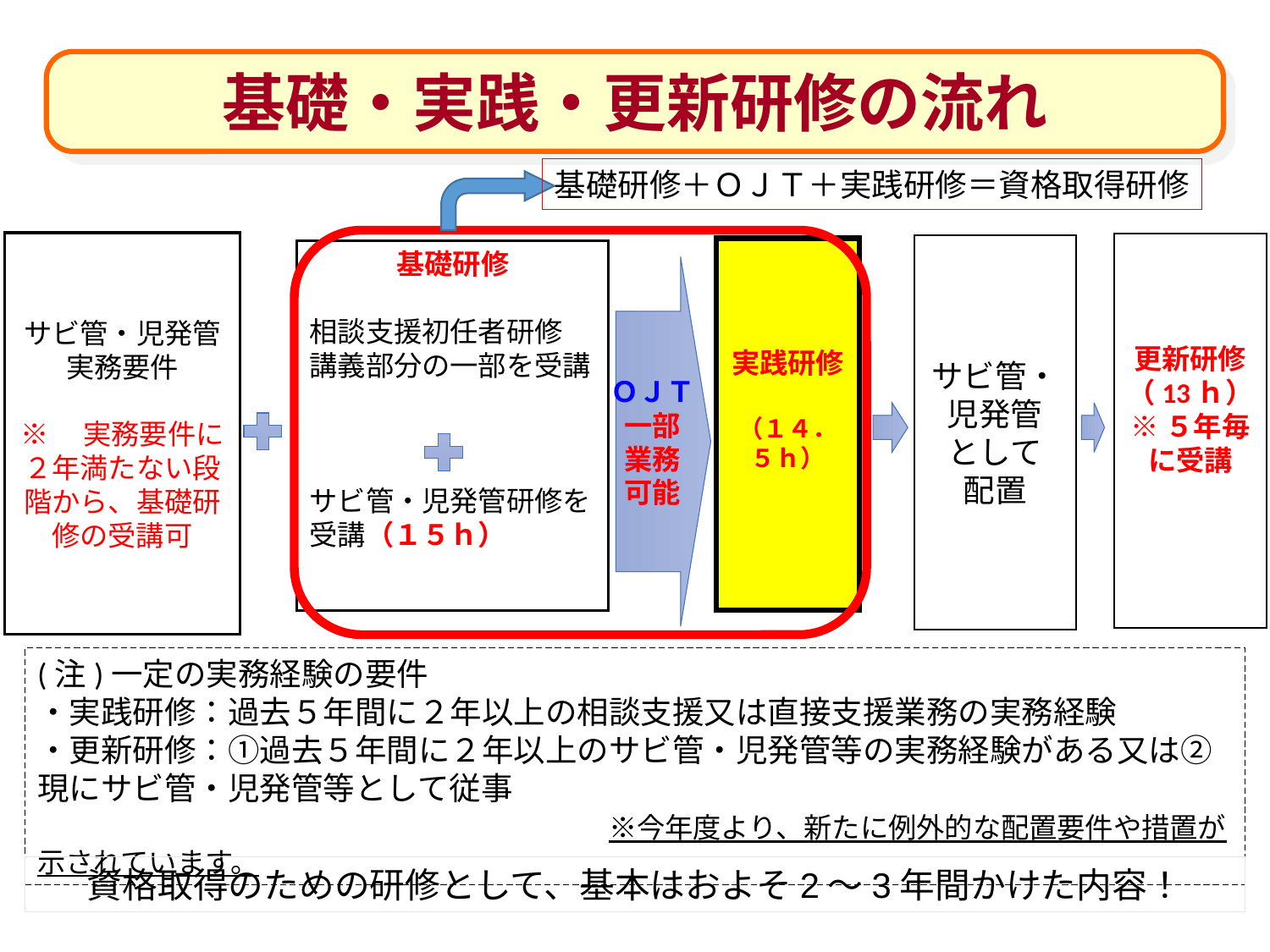

基礎・実践・更新研修の流れ
基礎研修＋ＯＪＴ＋実践研修＝資格取得研修

サビ管・児発管
実務要件

※　実務要件に２年満たない段階から、基礎研修の受講可

更新研修
（13ｈ）
※５年毎に受講
サビ管・児発管
として
配置

実践研修

（１４．５ｈ）
基礎研修

相談支援初任者研修
講義部分の一部を受講

サビ管・児発管研修を受講（１５ｈ）

ＯＪＴ
一部
業務
可能

(注)一定の実務経験の要件
・実践研修：過去５年間に２年以上の相談支援又は直接支援業務の実務経験
・更新研修：①過去５年間に２年以上のサビ管・児発管等の実務経験がある又は②現にサビ管・児発管等として従事
　　　　　　　　　　　　　　　　　　※今年度より、新たに例外的な配置要件や措置が示されています。
資格取得のための研修として、基本はおよそ2～3年間かけた内容！